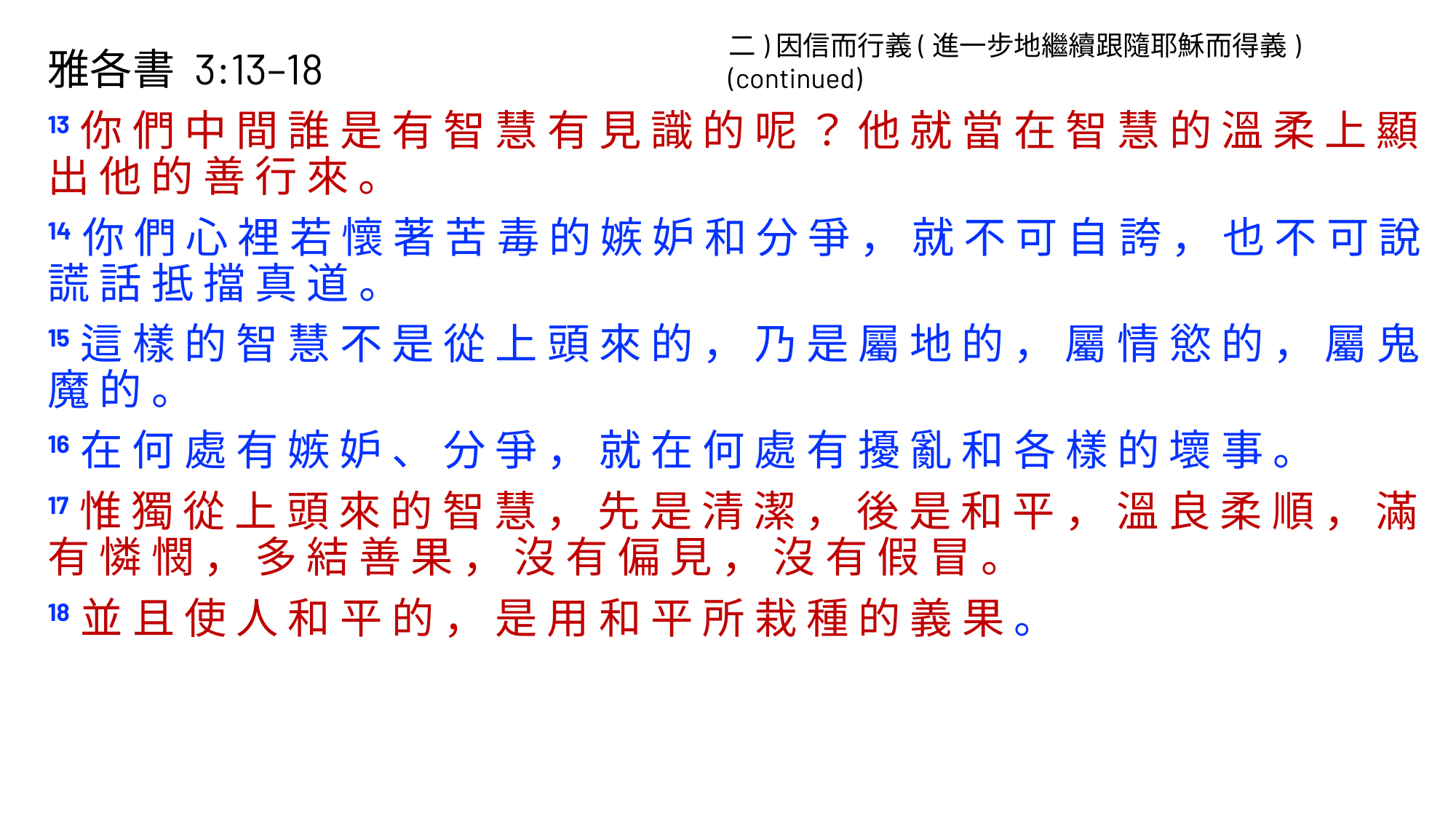

二)因信而行義(進一步地繼續跟隨耶穌而得義) (continued)
雅各書 3:13–18
13 你 們 中 間 誰 是 有 智 慧 有 見 識 的 呢 ？ 他 就 當 在 智 慧 的 溫 柔 上 顯 出 他 的 善 行 來 。
14 你 們 心 裡 若 懷 著 苦 毒 的 嫉 妒 和 分 爭 ， 就 不 可 自 誇 ， 也 不 可 說 謊 話 抵 擋 真 道 。
15 這 樣 的 智 慧 不 是 從 上 頭 來 的 ， 乃 是 屬 地 的 ， 屬 情 慾 的 ， 屬 鬼 魔 的 。
16 在 何 處 有 嫉 妒 、 分 爭 ， 就 在 何 處 有 擾 亂 和 各 樣 的 壞 事 。
17 惟 獨 從 上 頭 來 的 智 慧 ， 先 是 清 潔 ， 後 是 和 平 ， 溫 良 柔 順 ， 滿 有 憐 憫 ， 多 結 善 果 ， 沒 有 偏 見 ， 沒 有 假 冒 。
18 並 且 使 人 和 平 的 ， 是 用 和 平 所 栽 種 的 義 果 。